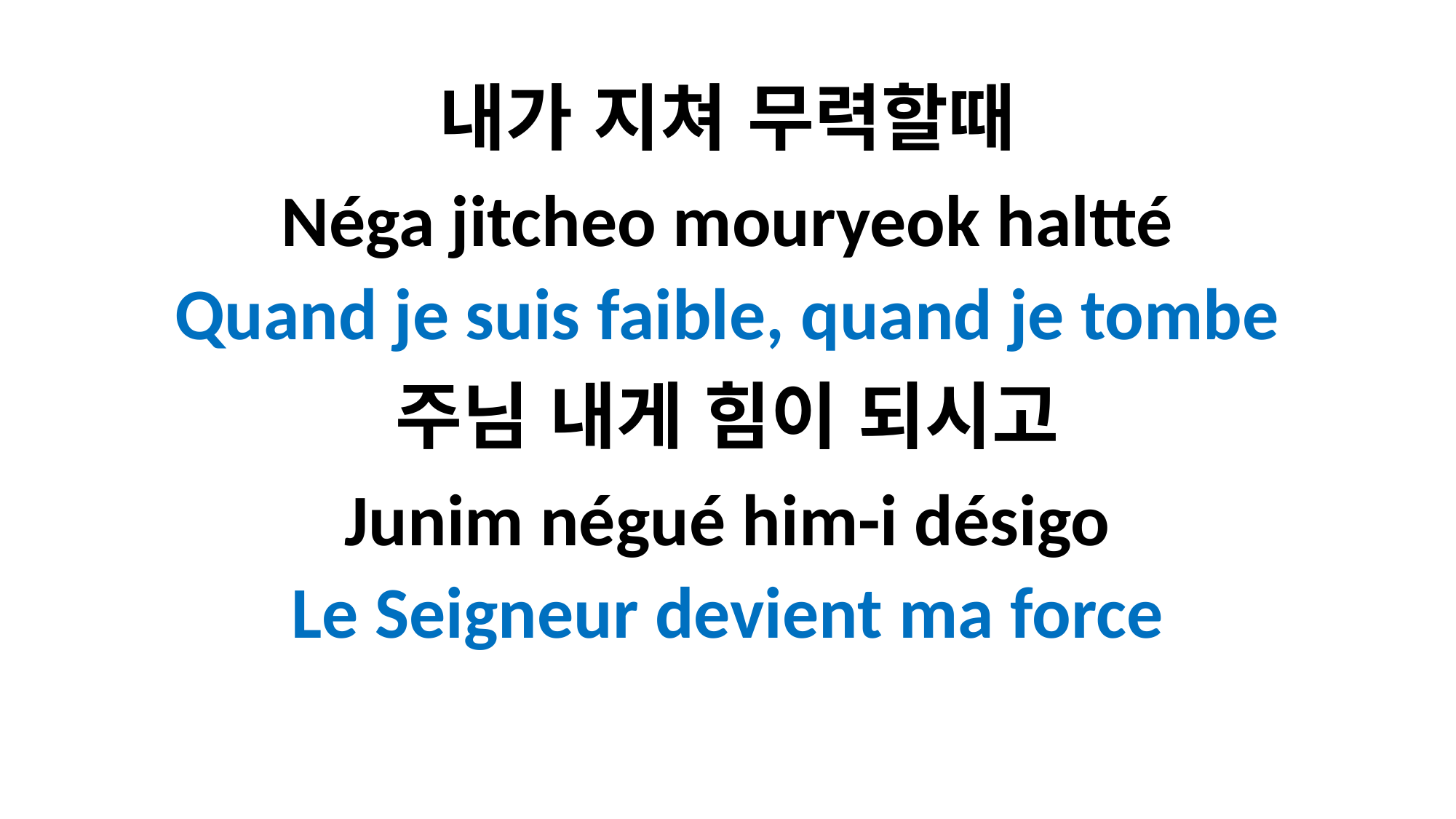

내가 지쳐 무력할때
Néga jitcheo mouryeok haltté
Quand je suis faible, quand je tombe
주님 내게 힘이 되시고
Junim négué him-i désigo
Le Seigneur devient ma force